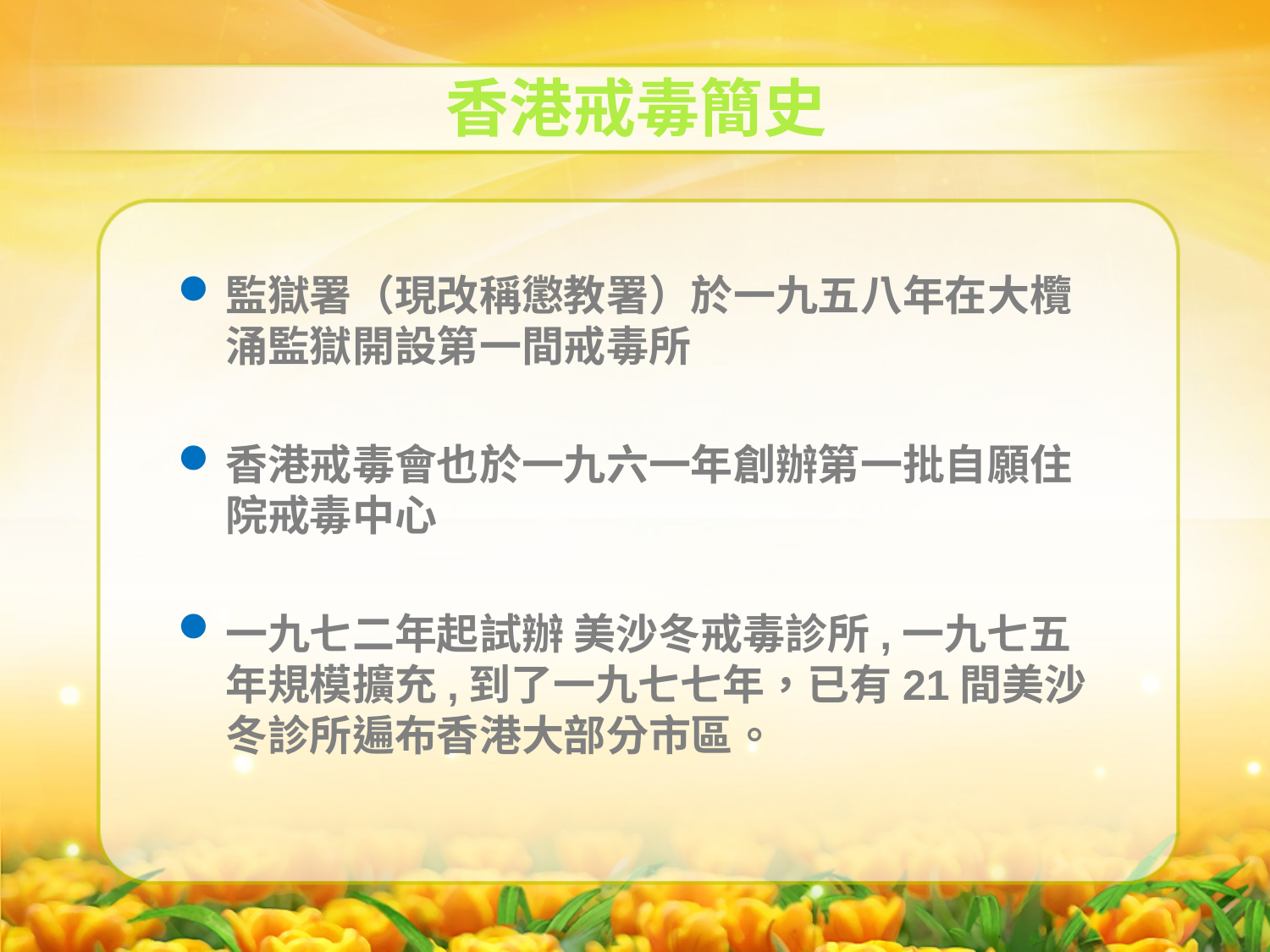

香港戒毒簡史
監獄署（現改稱懲教署）於一九五八年在大欖涌監獄開設第一間戒毒所

香港戒毒會也於一九六一年創辦第一批自願住院戒毒中心

一九七二年起試辦 美沙冬戒毒診所,一九七五年規模擴充,到了一九七七年，已有21間美沙冬診所遍布香港大部分市區。